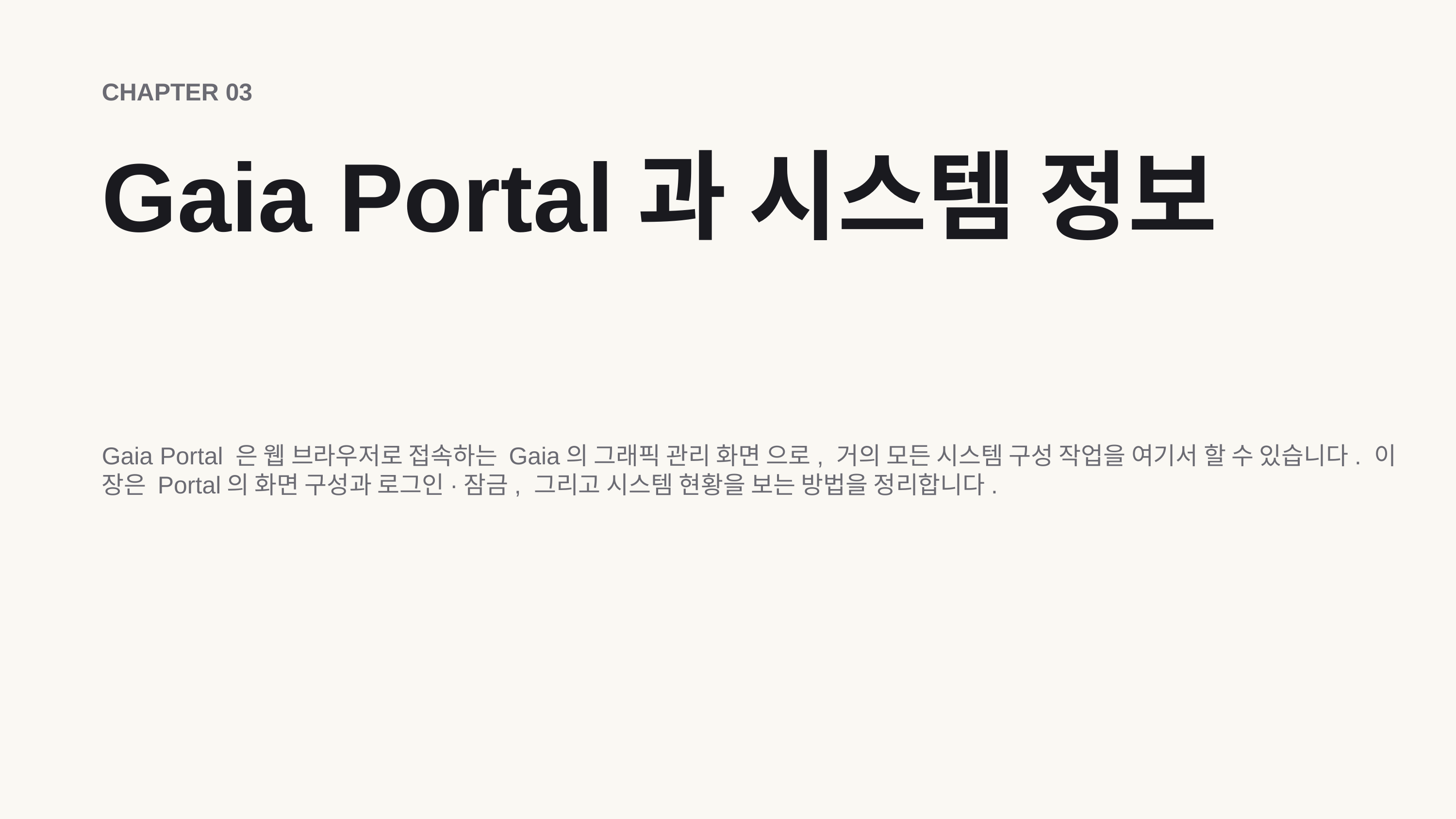

CHAPTER 03
Gaia Portal과 시스템 정보
Gaia Portal 은 웹 브라우저로 접속하는 Gaia의 그래픽 관리 화면 으로, 거의 모든 시스템 구성 작업을 여기서 할 수 있습니다. 이 장은 Portal의 화면 구성과 로그인·잠금, 그리고 시스템 현황을 보는 방법을 정리합니다.